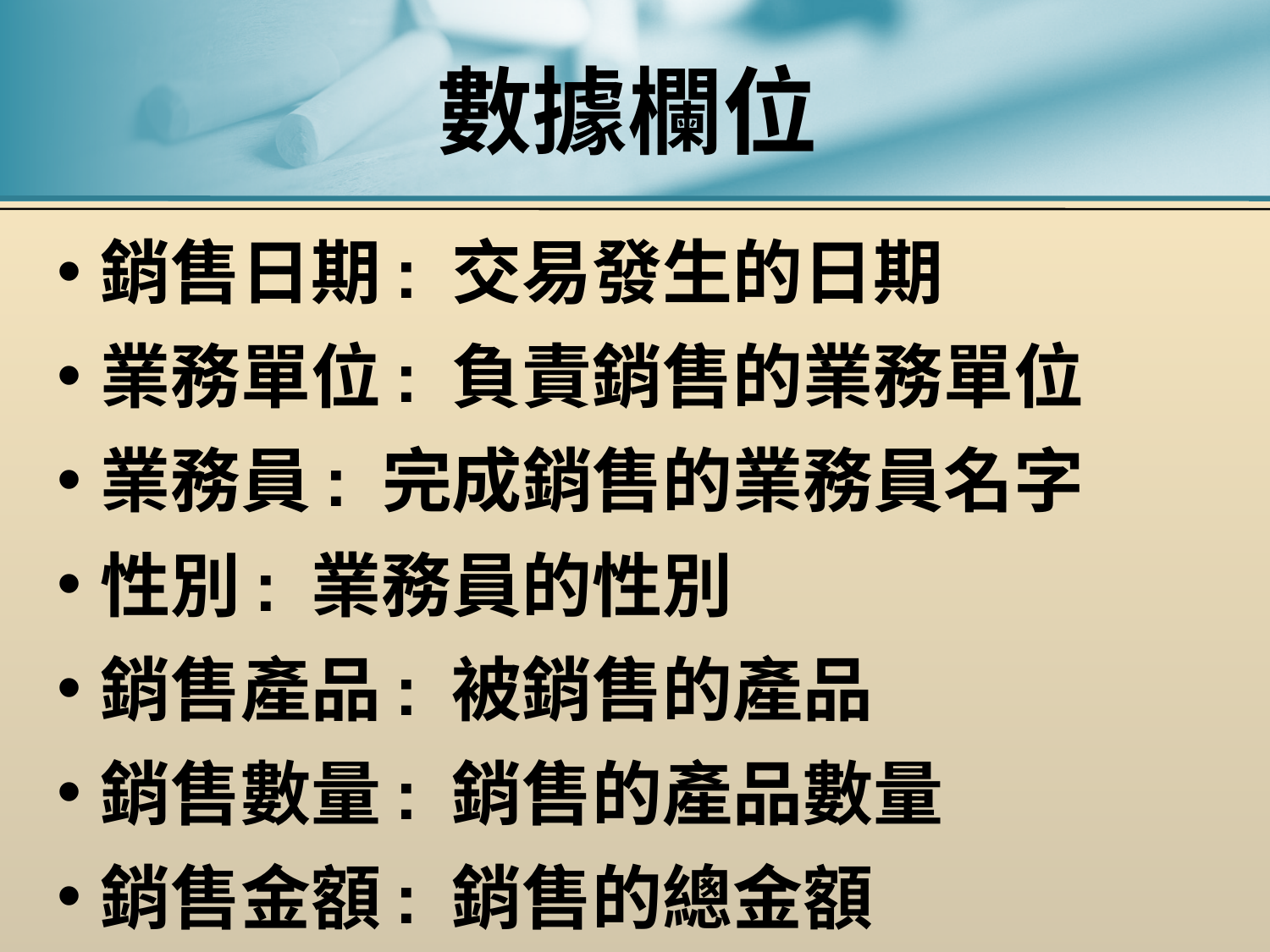

# 數據欄位
銷售日期: 交易發生的日期
業務單位: 負責銷售的業務單位
業務員: 完成銷售的業務員名字
性別: 業務員的性別
銷售產品: 被銷售的產品
銷售數量: 銷售的產品數量
銷售金額: 銷售的總金額